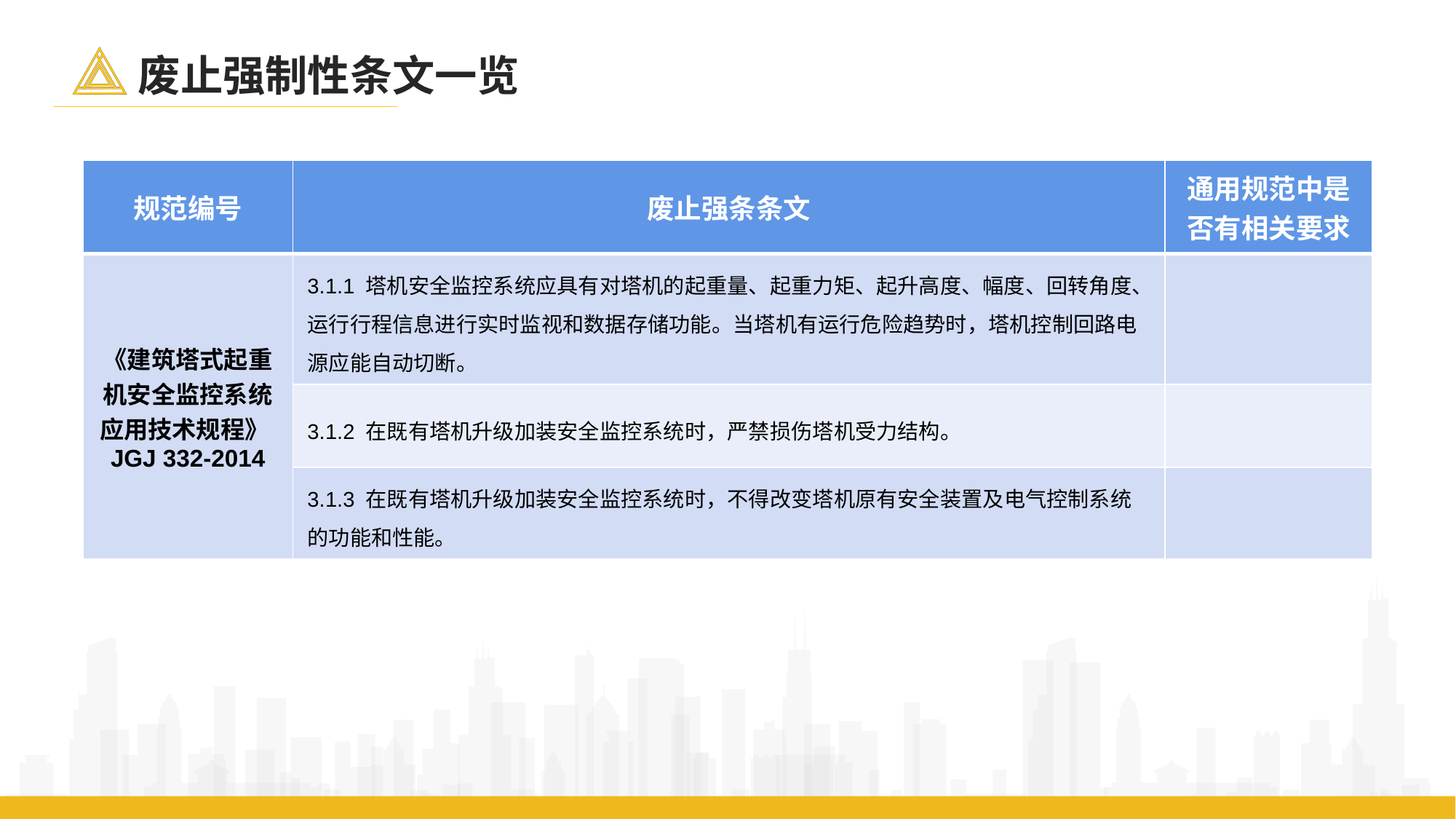

废止强制性条文一览

| 规范编号 | 废止强条条文 | 通用规范中是否有相关要求 |
| --- | --- | --- |
| 《建筑塔式起重机安全监控系统应用技术规程》JGJ 332-2014 | 3.1.1 塔机安全监控系统应具有对塔机的起重量、起重力矩、起升高度、幅度、回转角度、运行行程信息进行实时监视和数据存储功能。当塔机有运行危险趋势时，塔机控制回路电源应能自动切断。 |  |
|  | 3.1.2 在既有塔机升级加装安全监控系统时，严禁损伤塔机受力结构。 |  |
|  | 3.1.3 在既有塔机升级加装安全监控系统时，不得改变塔机原有安全装置及电气控制系统的功能和性能。 |  |